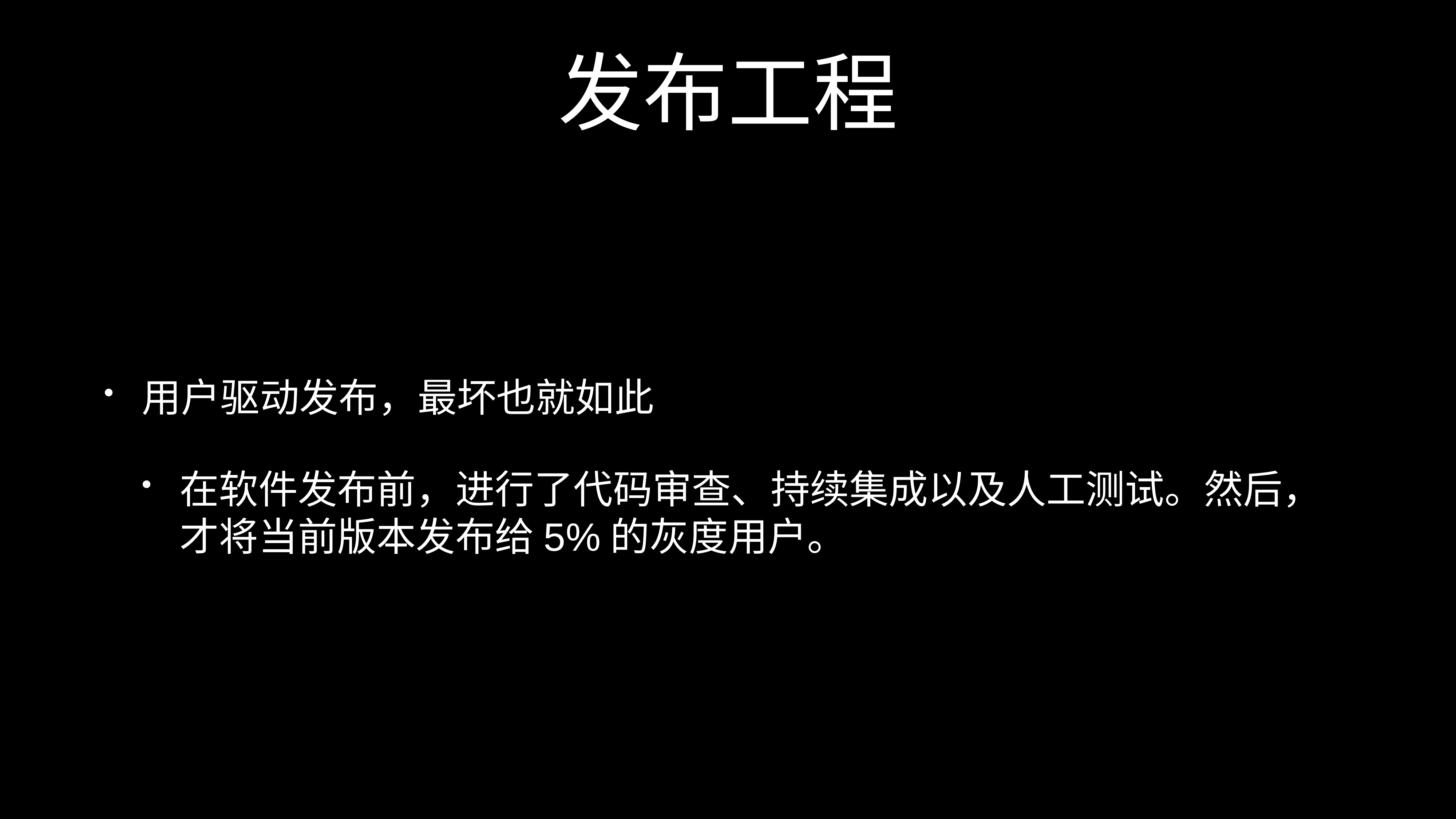

# 发布工程
用户驱动发布，最坏也就如此
在软件发布前，进行了代码审查、持续集成以及人工测试。然后，才将当前版本发布给5%的灰度用户。